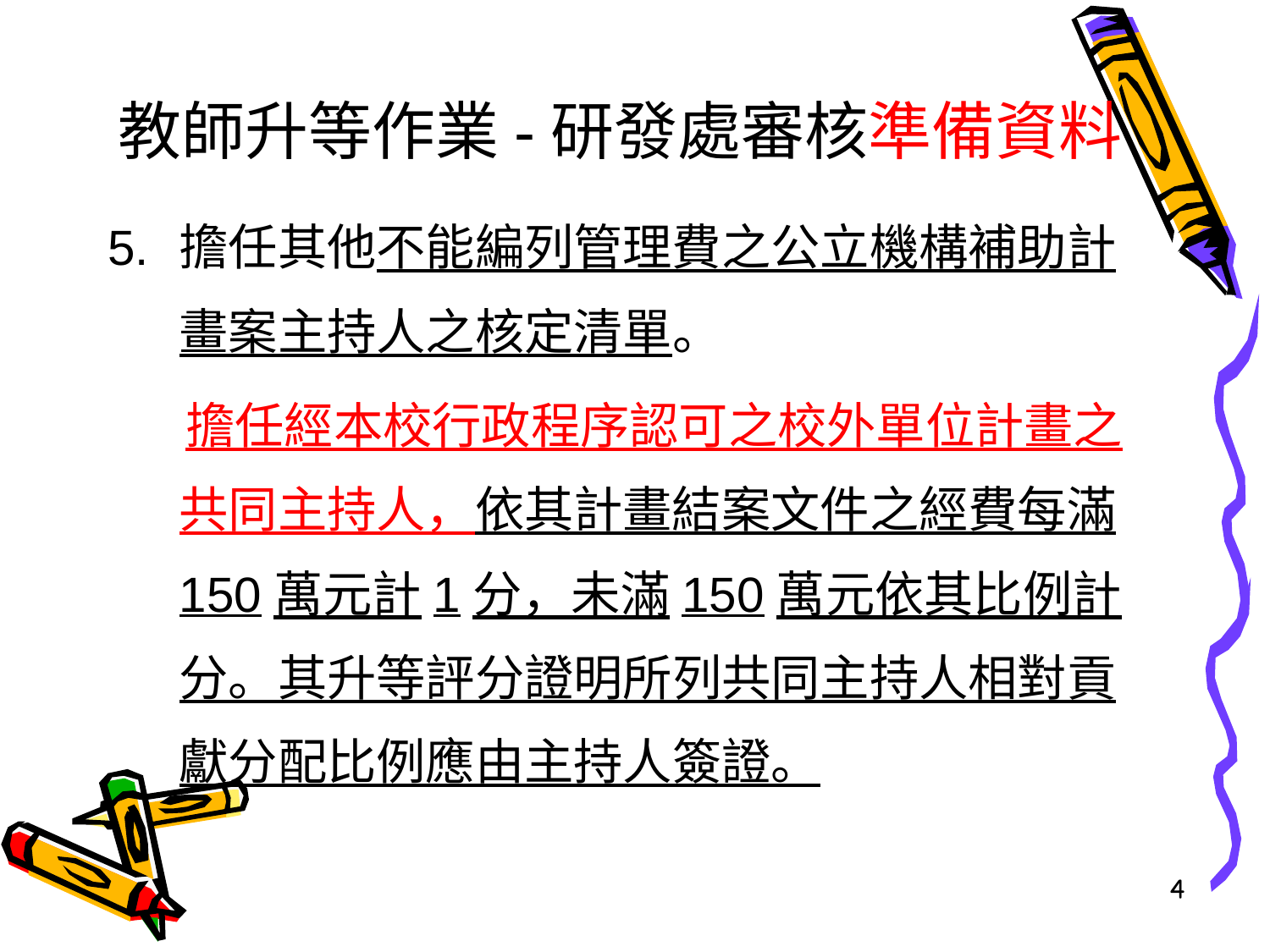

教師升等作業-研發處審核準備資料
擔任其他不能編列管理費之公立機構補助計畫案主持人之核定清單。
      擔任經本校行政程序認可之校外單位計畫之共同主持人，依其計畫結案文件之經費每滿150萬元計1分，未滿150萬元依其比例計分。其升等評分證明所列共同主持人相對貢獻分配比例應由主持人簽證。
4